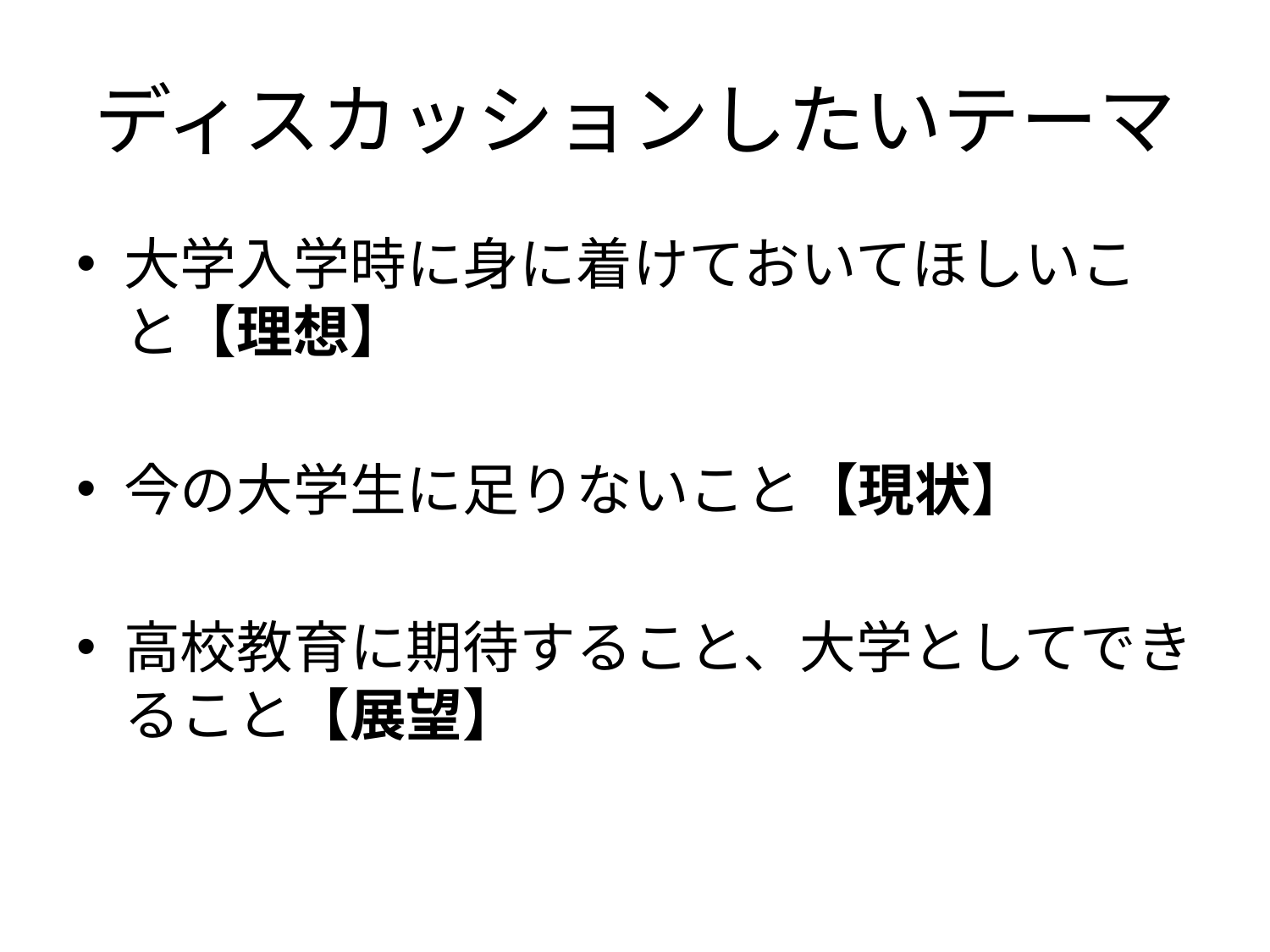

# ディスカッションしたいテーマ
大学入学時に身に着けておいてほしいこと【理想】

今の大学生に足りないこと【現状】

高校教育に期待すること、大学としてできること【展望】